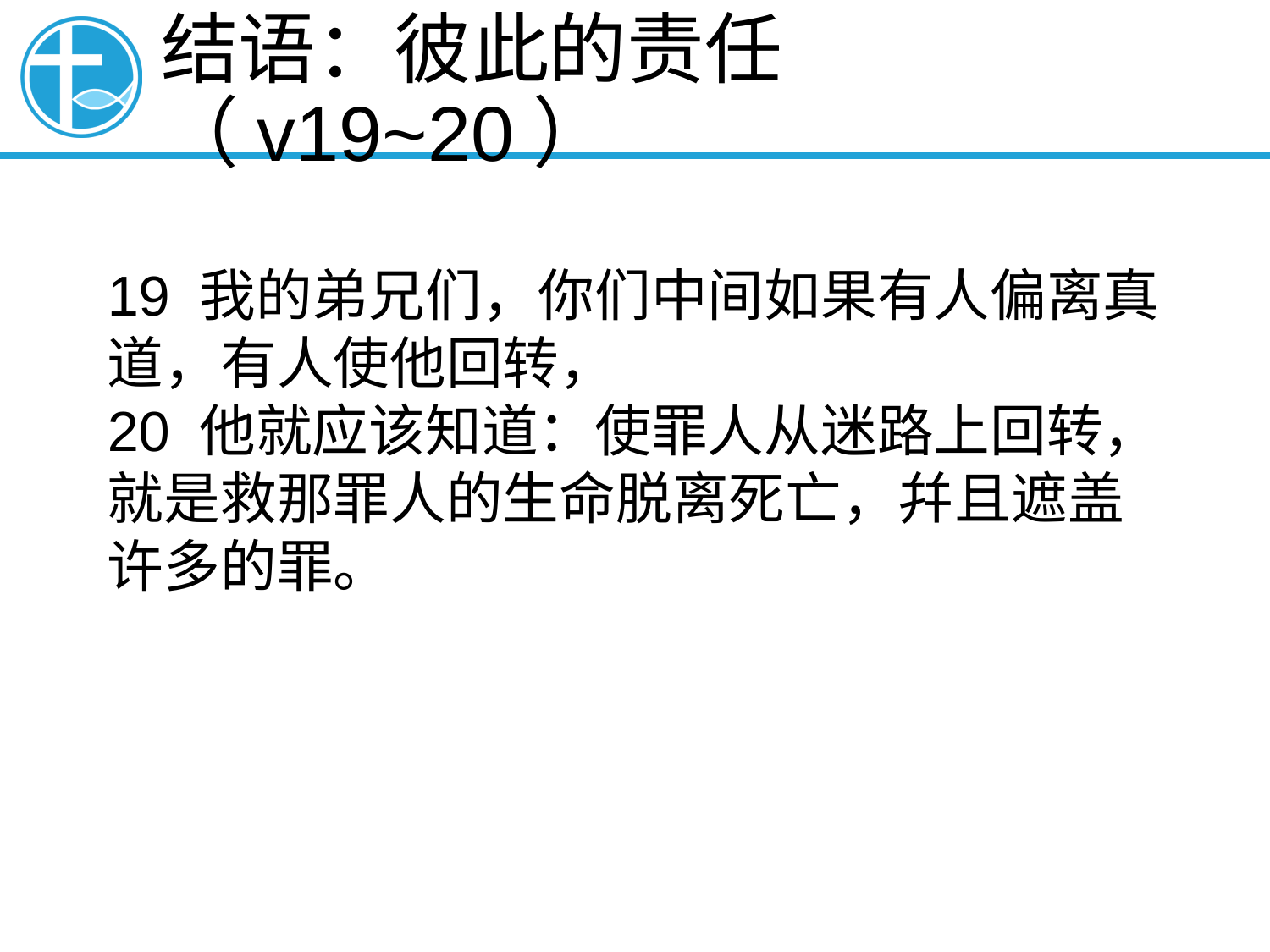

# 结语：彼此的责任（v19~20）
19 我的弟兄们，你们中间如果有人偏离真道，有人使他回转，
20 他就应该知道：使罪人从迷路上回转，就是救那罪人的生命脱离死亡，幷且遮盖许多的罪。